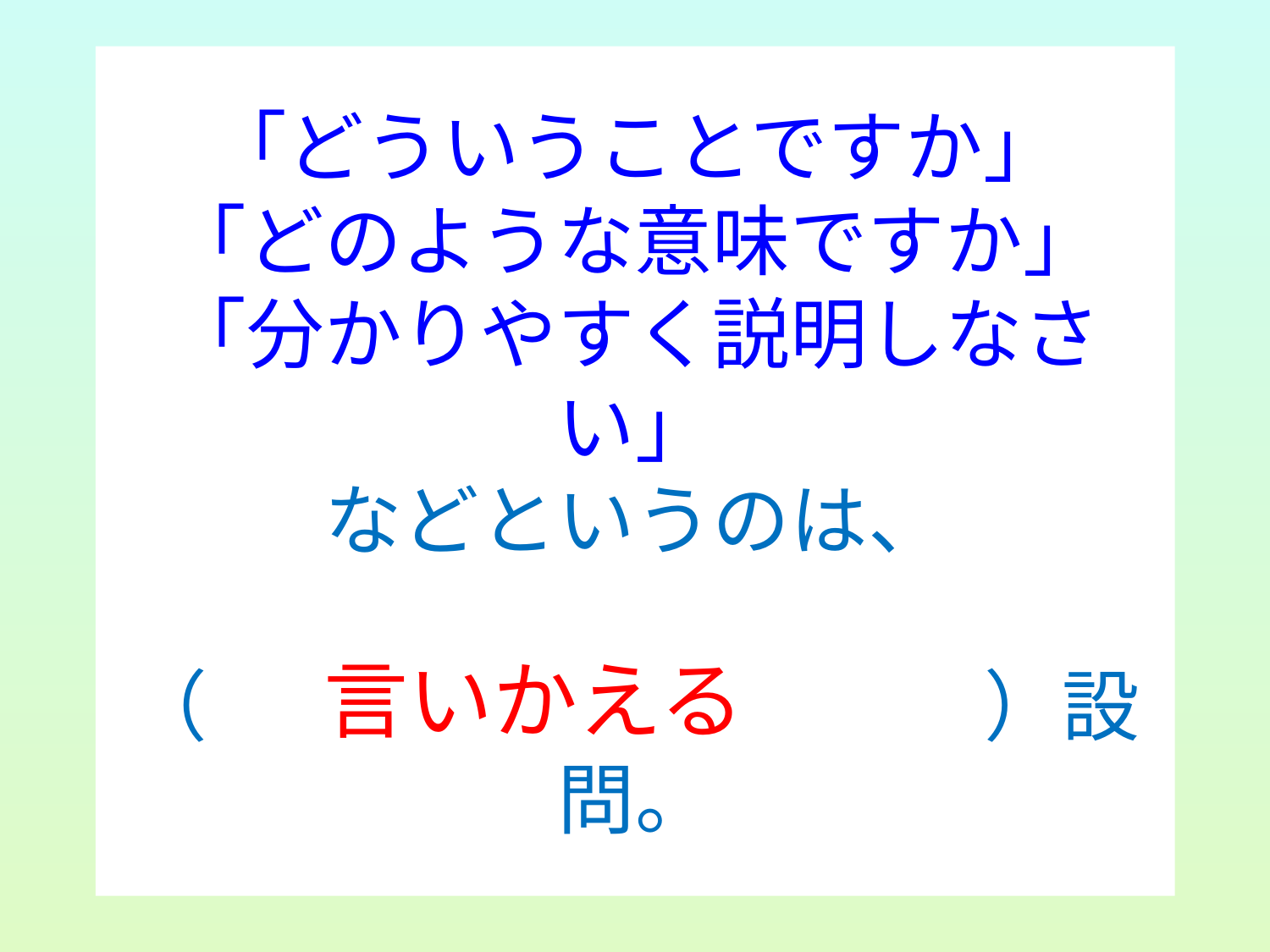

「どういうことですか」
「どのような意味ですか」
「分かりやすく説明しなさい」
などというのは、

（　　　　　　　　　　）設問。
言いかえる